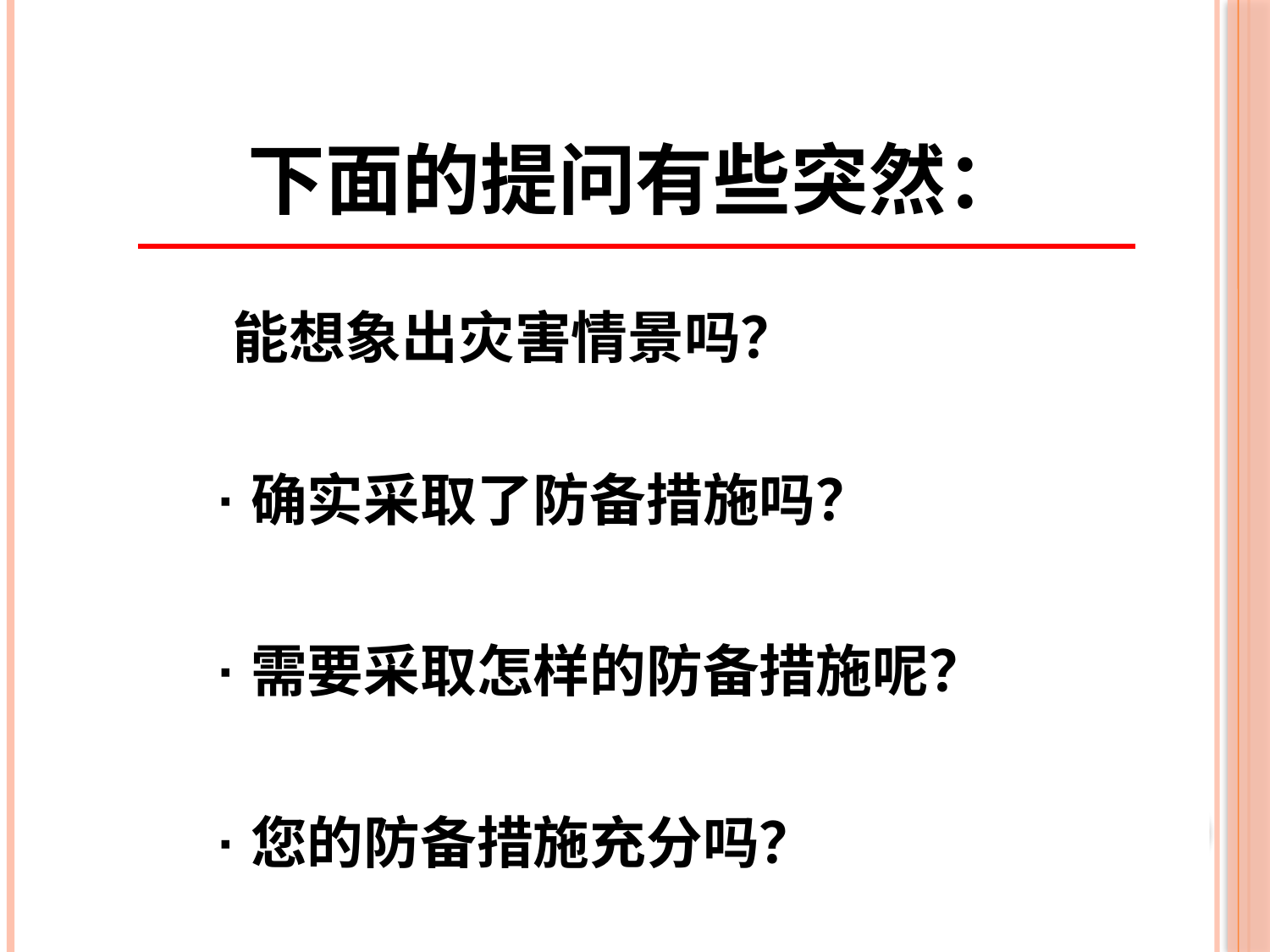

# 下面的提问有些突然：
4
能想象出灾害情景吗？

·确实采取了防备措施吗？

·需要采取怎样的防备措施呢？

·您的防备措施充分吗？